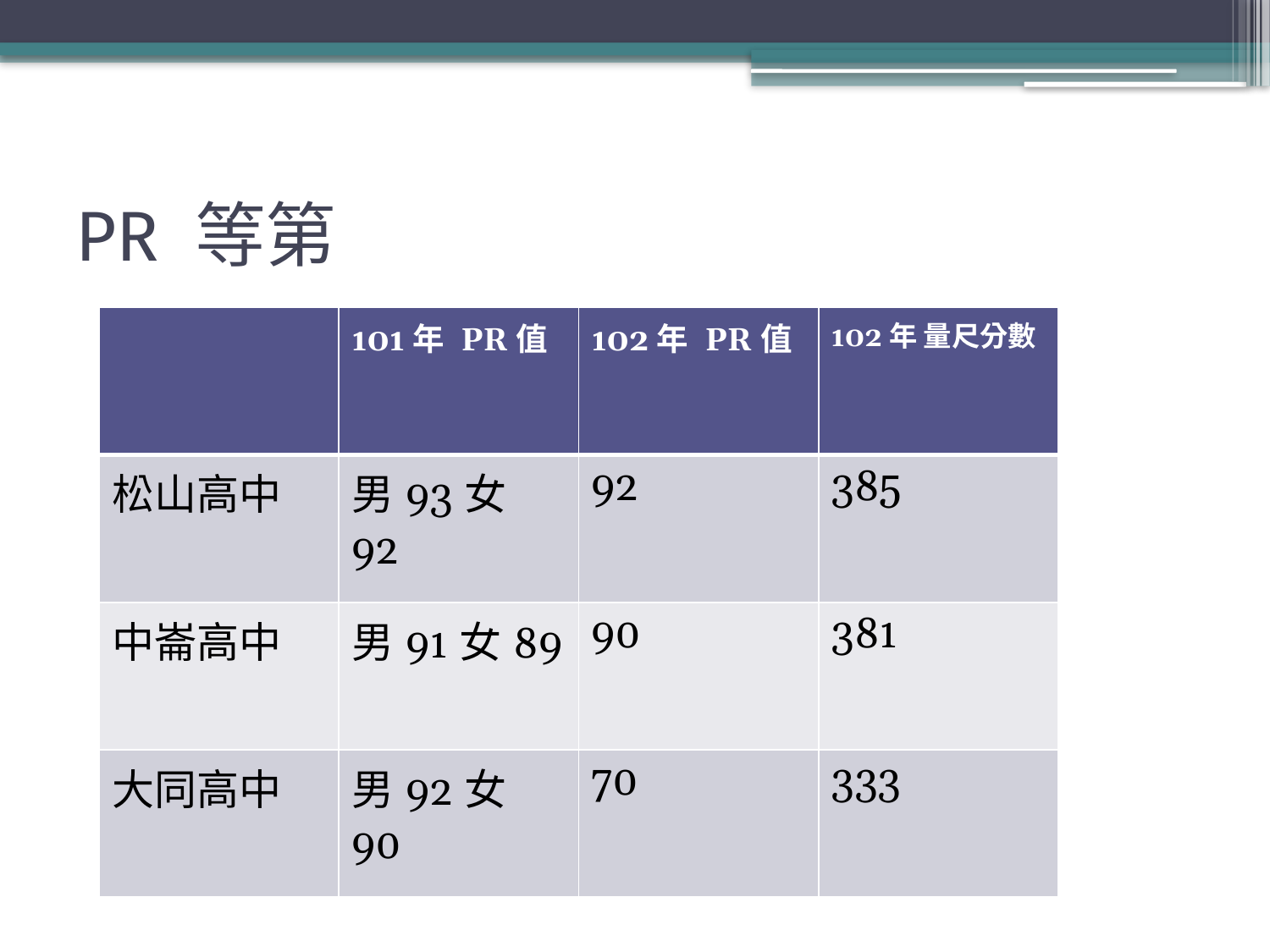

# PR 等第
|  | 101年 PR值 | 102年 PR值 | 102年 量尺分數 |
| --- | --- | --- | --- |
| 松山高中 | 男93女92 | 92 | 385 |
| 中崙高中 | 男91女89 | 90 | 381 |
| 大同高中 | 男92女90 | 70 | 333 |